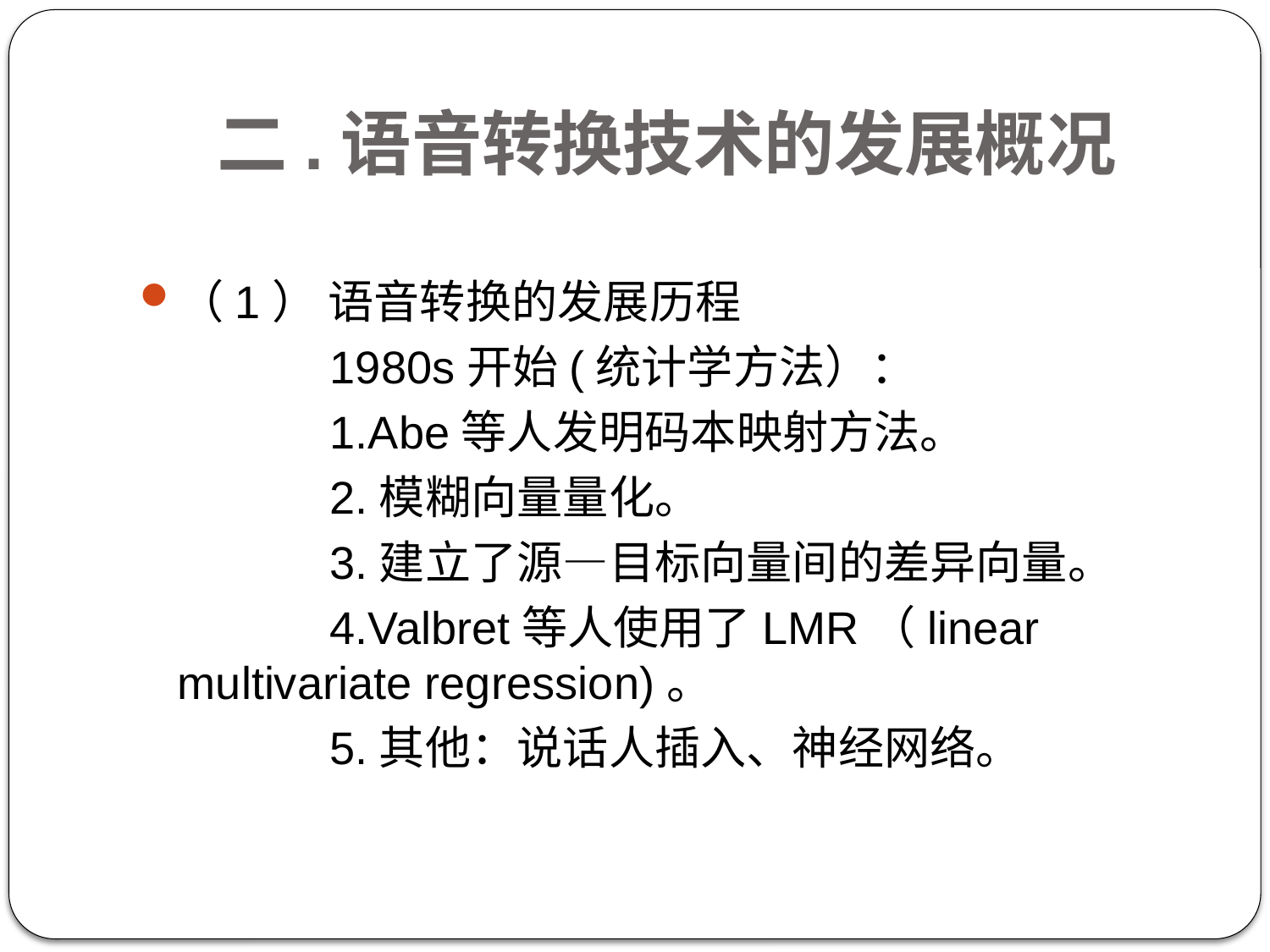

# 二.语音转换技术的发展概况

（1） 语音转换的发展历程
               1980s开始(统计学方法）：
               1.Abe等人发明码本映射方法。
               2.模糊向量量化。
               3.建立了源—目标向量间的差异向量。
               4.Valbret等人使用了LMR（linear multivariate regression)。
               5.其他：说话人插入、神经网络。